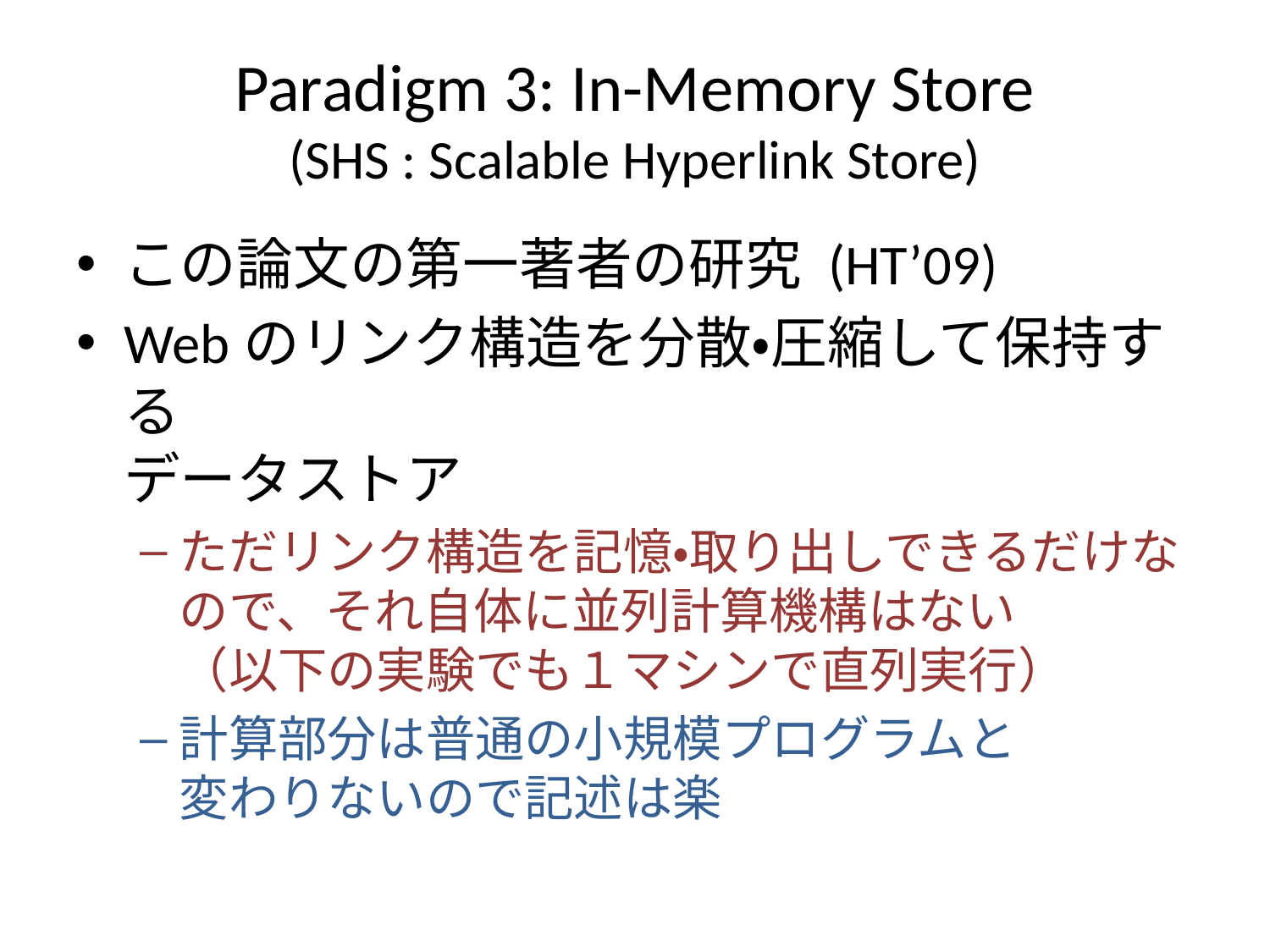

# Paradigm 3: In-Memory Store (SHS : Scalable Hyperlink Store)
この論文の第一著者の研究 (HT’09)
Webのリンク構造を分散・圧縮して保持する
データストア
ただリンク構造を記憶・取り出しできるだけなので、それ自体に並列計算機構はない
（以下の実験でも１マシンで直列実行）
計算部分は普通の小規模プログラムと
変わりないので記述は楽